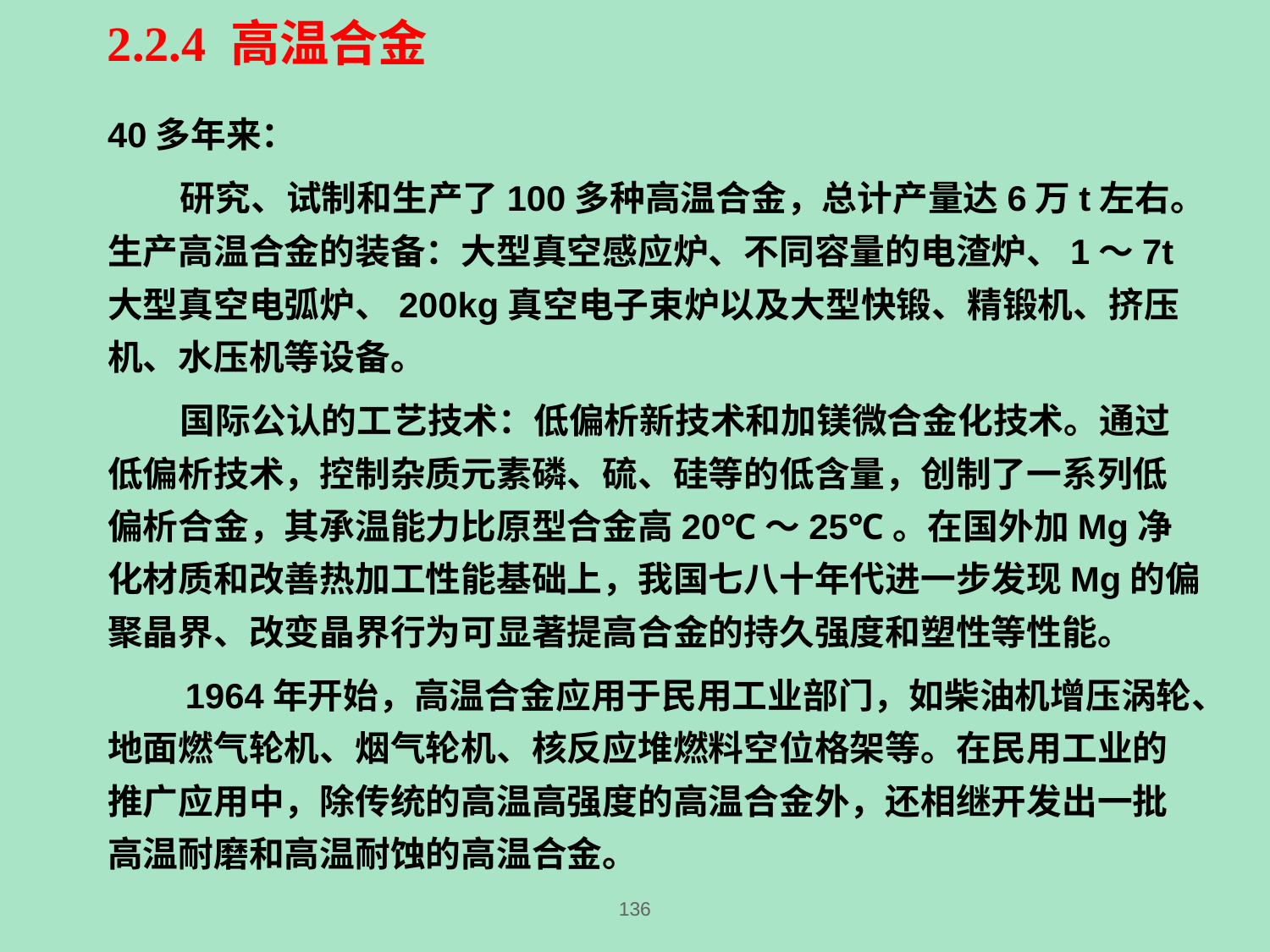

2.2.4 高温合金
40多年来：
        研究、试制和生产了100多种高温合金，总计产量达6万t左右。生产高温合金的装备：大型真空感应炉、不同容量的电渣炉、1～7t大型真空电弧炉、200kg真空电子束炉以及大型快锻、精锻机、挤压机、水压机等设备。
        国际公认的工艺技术：低偏析新技术和加镁微合金化技术。通过低偏析技术，控制杂质元素磷、硫、硅等的低含量，创制了一系列低偏析合金，其承温能力比原型合金高20℃～25℃。在国外加Mg净化材质和改善热加工性能基础上，我国七八十年代进一步发现Mg的偏聚晶界、改变晶界行为可显著提高合金的持久强度和塑性等性能。
        1964年开始，高温合金应用于民用工业部门，如柴油机增压涡轮、地面燃气轮机、烟气轮机、核反应堆燃料空位格架等。在民用工业的推广应用中，除传统的高温高强度的高温合金外，还相继开发出一批高温耐磨和高温耐蚀的高温合金。
136